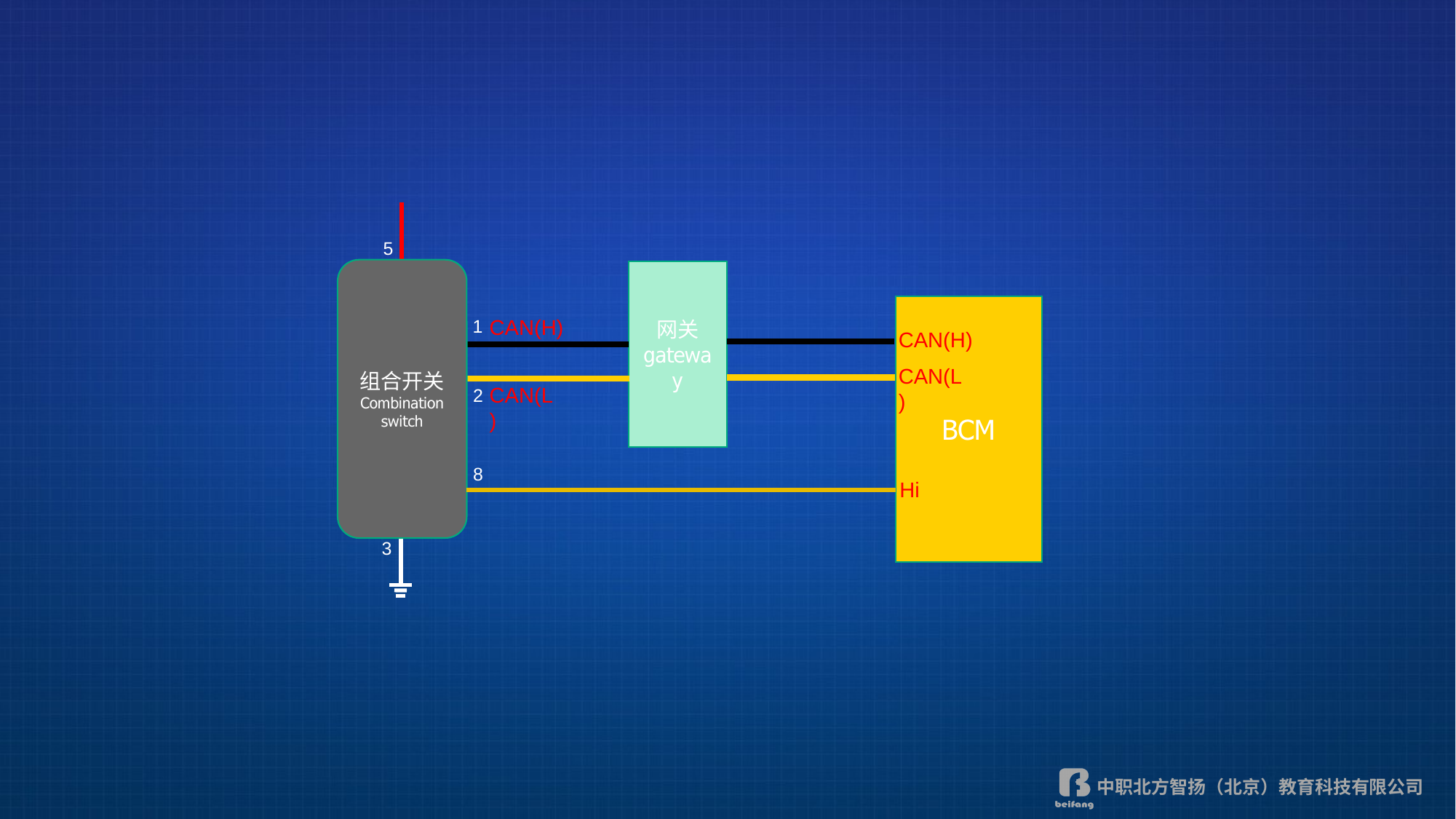

5
组合开关
Combination switch
网关
gateway
BCM
CAN(H)
1
CAN(H)
CAN(L)
CAN(L)
2
8
Hi
3